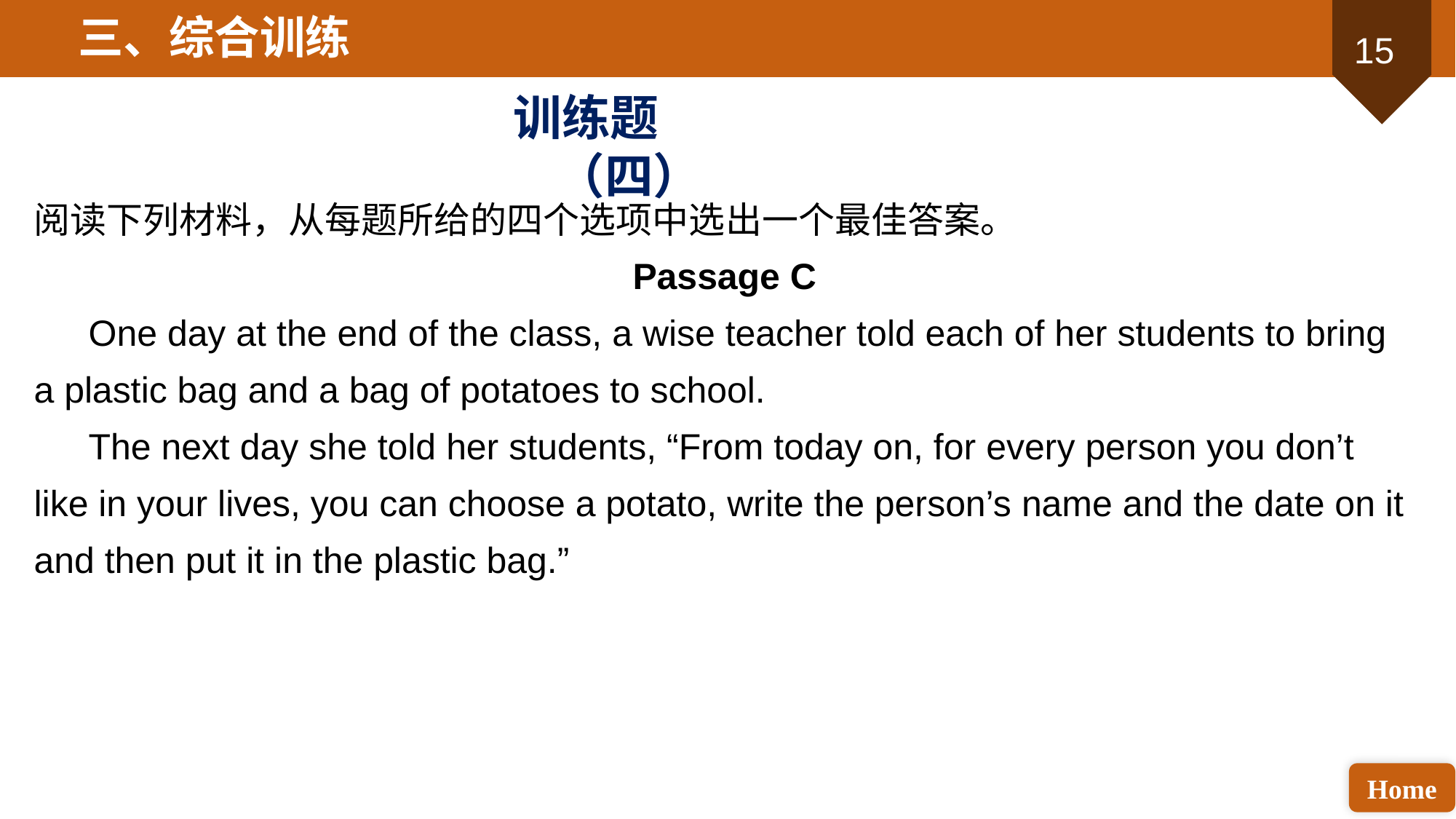

三、综合训练
训练题（四）
阅读下列材料，从每题所给的四个选项中选出一个最佳答案。
Passage C
One day at the end of the class, a wise teacher told each of her students to bring a plastic bag and a bag of potatoes to school.
The next day she told her students, “From today on, for every person you don’t like in your lives, you can choose a potato, write the person’s name and the date on it and then put it in the plastic bag.”